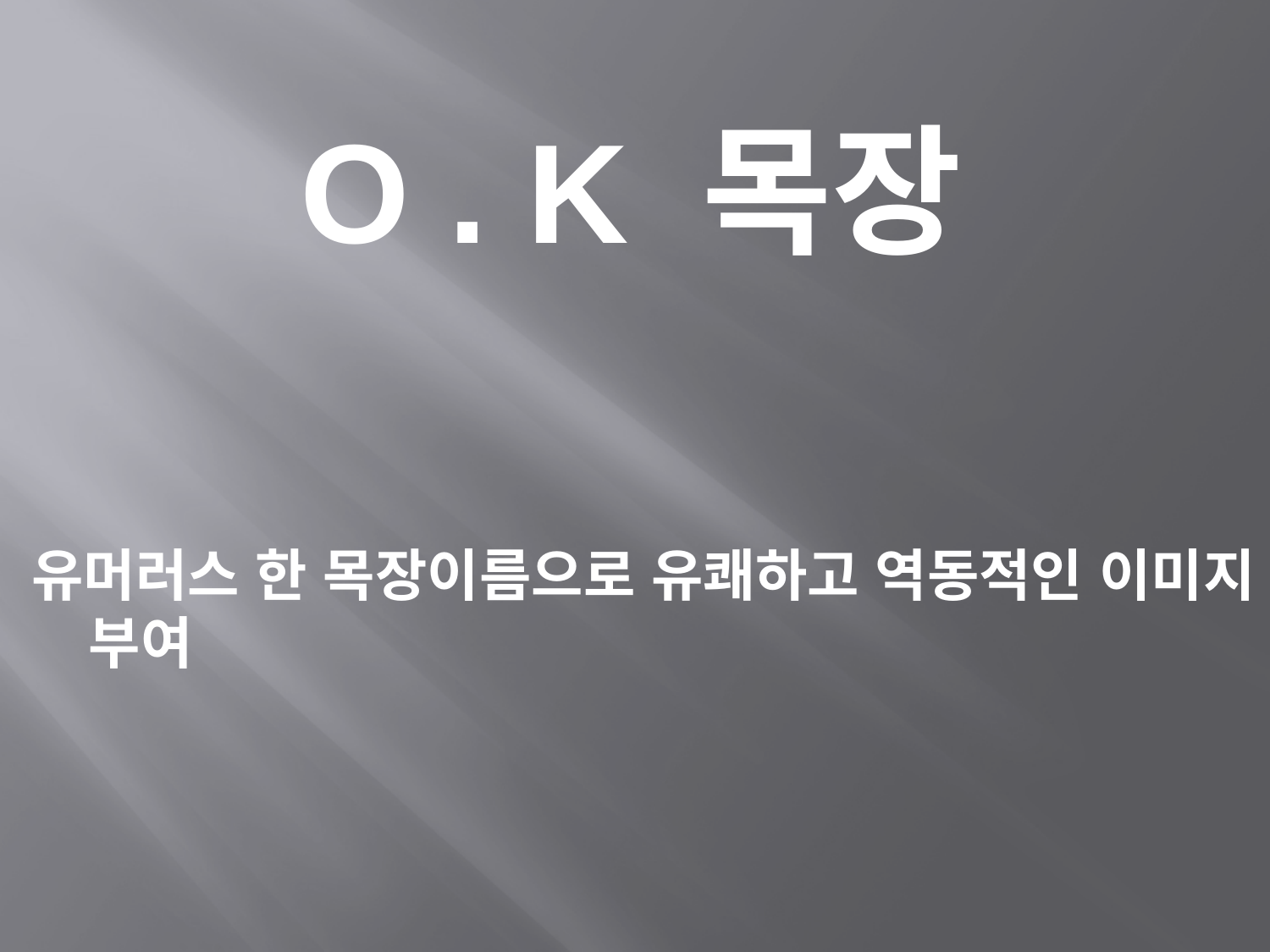

# O . K 목장

유머러스 한 목장이름으로 유쾌하고 역동적인 이미지 부여